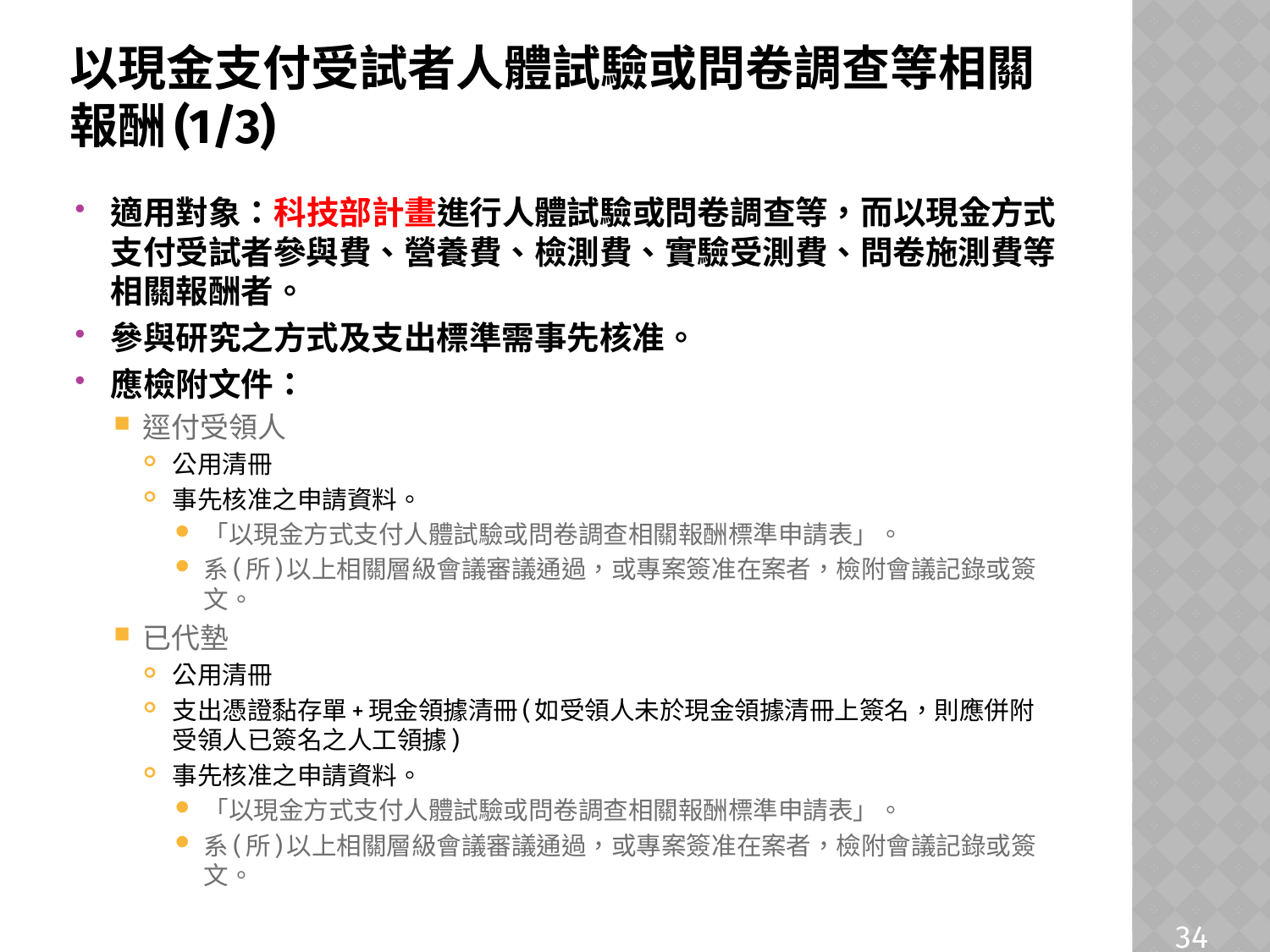

# 以現金支付受試者人體試驗或問卷調查等相關報酬(1/3)
適用對象：科技部計畫進行人體試驗或問卷調查等，而以現金方式支付受試者參與費、營養費、檢測費、實驗受測費、問卷施測費等相關報酬者。
參與研究之方式及支出標準需事先核准。
應檢附文件：
逕付受領人
公用清冊
事先核准之申請資料。
「以現金方式支付人體試驗或問卷調查相關報酬標準申請表」。
系(所)以上相關層級會議審議通過，或專案簽准在案者，檢附會議記錄或簽文。
已代墊
公用清冊
支出憑證黏存單+現金領據清冊(如受領人未於現金領據清冊上簽名，則應併附受領人已簽名之人工領據)
事先核准之申請資料。
「以現金方式支付人體試驗或問卷調查相關報酬標準申請表」。
系(所)以上相關層級會議審議通過，或專案簽准在案者，檢附會議記錄或簽文。
34